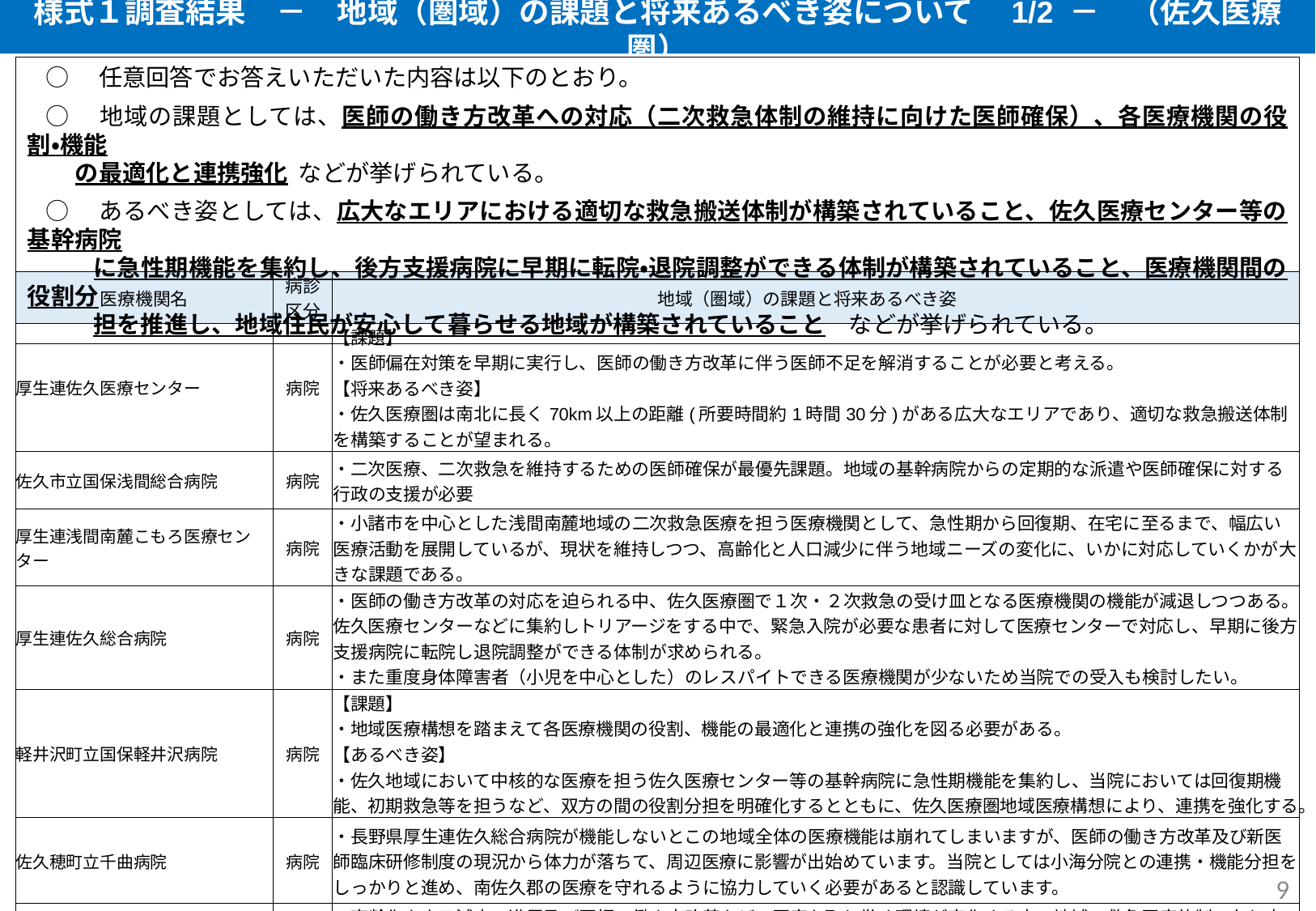

様式１調査結果　－　地域（圏域）の課題と将来あるべき姿について　1/2 －　（佐久医療圏）
○　任意回答でお答えいただいた内容は以下のとおり。

○　地域の課題としては、医師の働き方改革への対応（二次救急体制の維持に向けた医師確保）、各医療機関の役割・機能
　 の最適化と連携強化  などが挙げられている。

○　あるべき姿としては、広大なエリアにおける適切な救急搬送体制が構築されていること、佐久医療センター等の基幹病院
　　に急性期機能を集約し、後方支援病院に早期に転院・退院調整ができる体制が構築されていること、医療機関間の役割分
　　担を推進し、地域住民が安心して暮らせる地域が構築されていること　などが挙げられている。
| 医療機関名 | 病診 区分 | 地域（圏域）の課題と将来あるべき姿 |
| --- | --- | --- |
| 厚生連佐久医療センター | 病院 | 【課題】 ・医師偏在対策を早期に実行し、医師の働き方改革に伴う医師不足を解消することが必要と考える。 【将来あるべき姿】 ・佐久医療圏は南北に長く70km以上の距離(所要時間約1時間30分)がある広大なエリアであり、適切な救急搬送体制を構築することが望まれる。 |
| 佐久市立国保浅間総合病院 | 病院 | ・二次医療、二次救急を維持するための医師確保が最優先課題。地域の基幹病院からの定期的な派遣や医師確保に対する行政の支援が必要 |
| 厚生連浅間南麓こもろ医療センター | 病院 | ・小諸市を中心とした浅間南麓地域の二次救急医療を担う医療機関として、急性期から回復期、在宅に至るまで、幅広い医療活動を展開しているが、現状を維持しつつ、高齢化と人口減少に伴う地域ニーズの変化に、いかに対応していくかが大きな課題である。 |
| 厚生連佐久総合病院 | 病院 | ・医師の働き方改革の対応を迫られる中、佐久医療圏で１次・２次救急の受け皿となる医療機関の機能が減退しつつある。佐久医療センターなどに集約しトリアージをする中で、緊急入院が必要な患者に対して医療センターで対応し、早期に後方支援病院に転院し退院調整ができる体制が求められる。 ・また重度身体障害者（小児を中心とした）のレスパイトできる医療機関が少ないため当院での受入も検討したい。 |
| 軽井沢町立国保軽井沢病院 | 病院 | 【課題】 ・地域医療構想を踏まえて各医療機関の役割、機能の最適化と連携の強化を図る必要がある。 【あるべき姿】 ・佐久地域において中核的な医療を担う佐久医療センター等の基幹病院に急性期機能を集約し、当院においては回復期機能、初期救急等を担うなど、双方の間の役割分担を明確化するとともに、佐久医療圏地域医療構想により、連携を強化する。 |
| 佐久穂町立千曲病院 | 病院 | ・長野県厚生連佐久総合病院が機能しないとこの地域全体の医療機能は崩れてしまいますが、医師の働き方改革及び新医師臨床研修制度の現況から体力が落ちて、周辺医療に影響が出始めています。当院としては小海分院との連携・機能分担をしっかりと進め、南佐久郡の医療を守れるように協力していく必要があると認識しています。 |
| 川西赤十字病院 | 病院 | ・高齢化や人口減少の進展及び医師の働き方改革など、医療を取り巻く環境が変化する中で地域の救急医療体制の在り方を検討する。 |
9